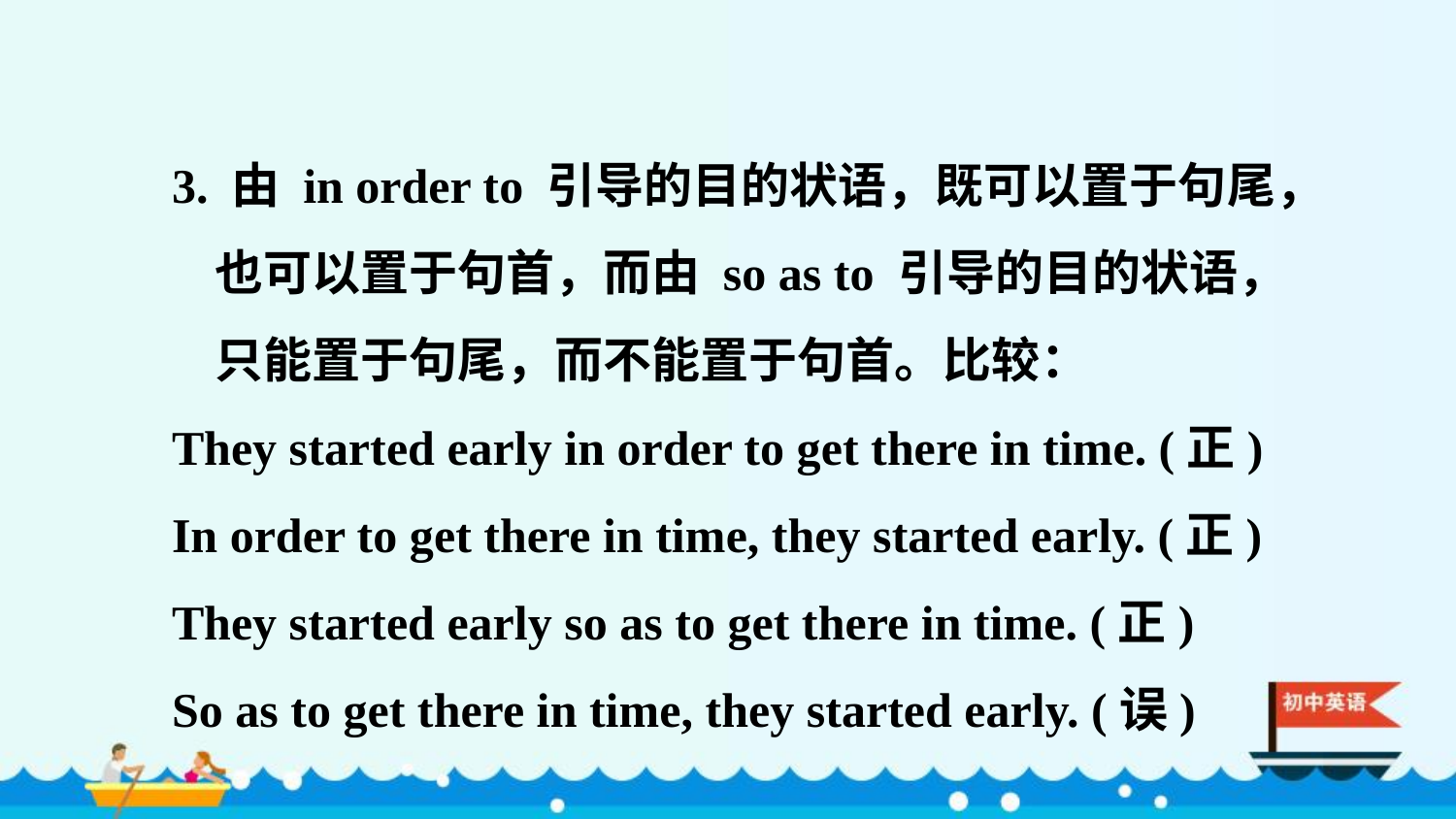

3. 由 in order to 引导的目的状语，既可以置于句尾，也可以置于句首，而由 so as to 引导的目的状语，只能置于句尾，而不能置于句首。比较：
They started early in order to get there in time. (正)
In order to get there in time, they started early. (正)
They started early so as to get there in time. (正)
So as to get there in time, they started early. (误)